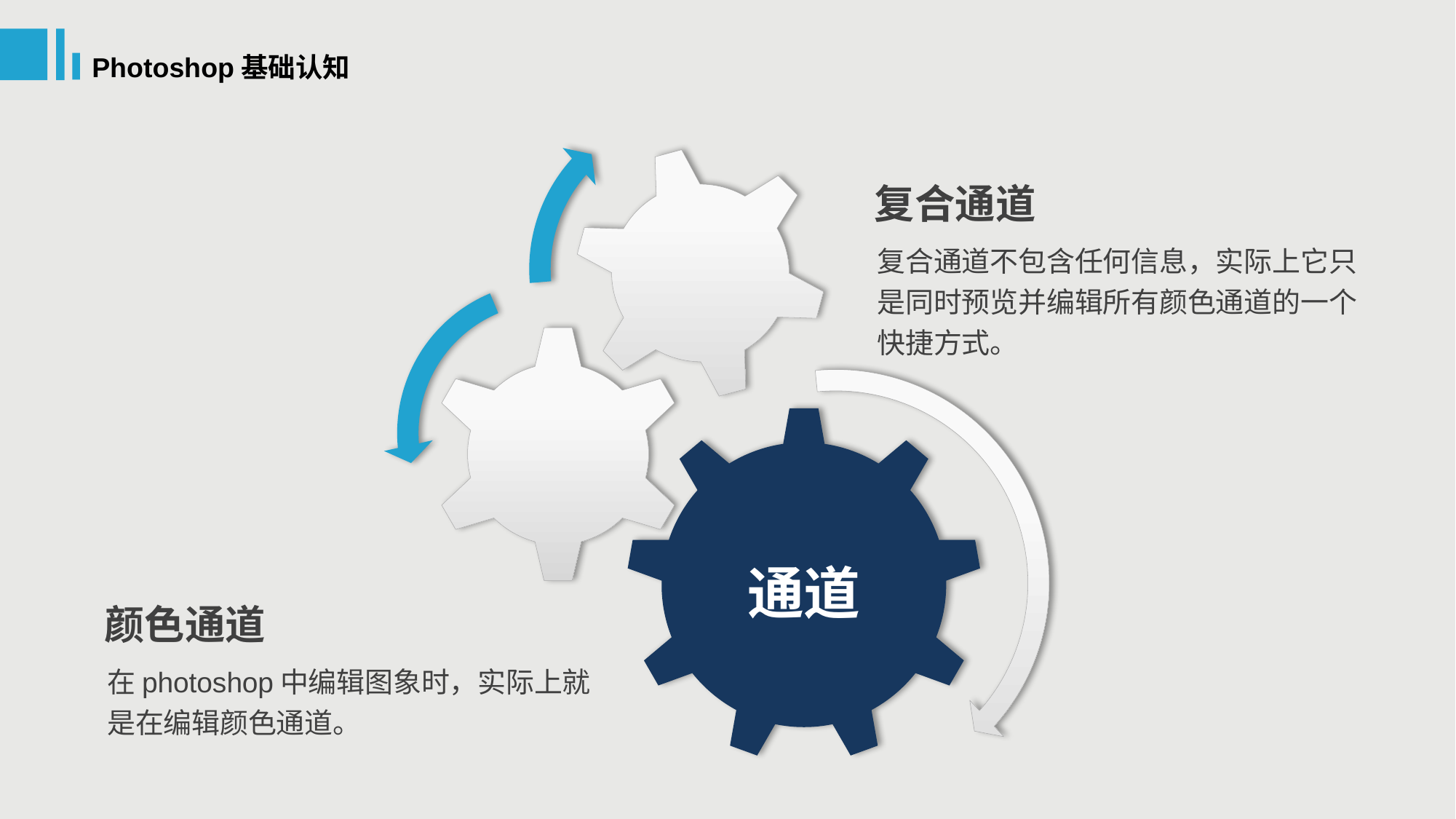

Photoshop基础认知

复合通道
复合通道不包含任何信息，实际上它只是同时预览并编辑所有颜色通道的一个快捷方式。

通道
颜色通道
在photoshop中编辑图象时，实际上就是在编辑颜色通道。